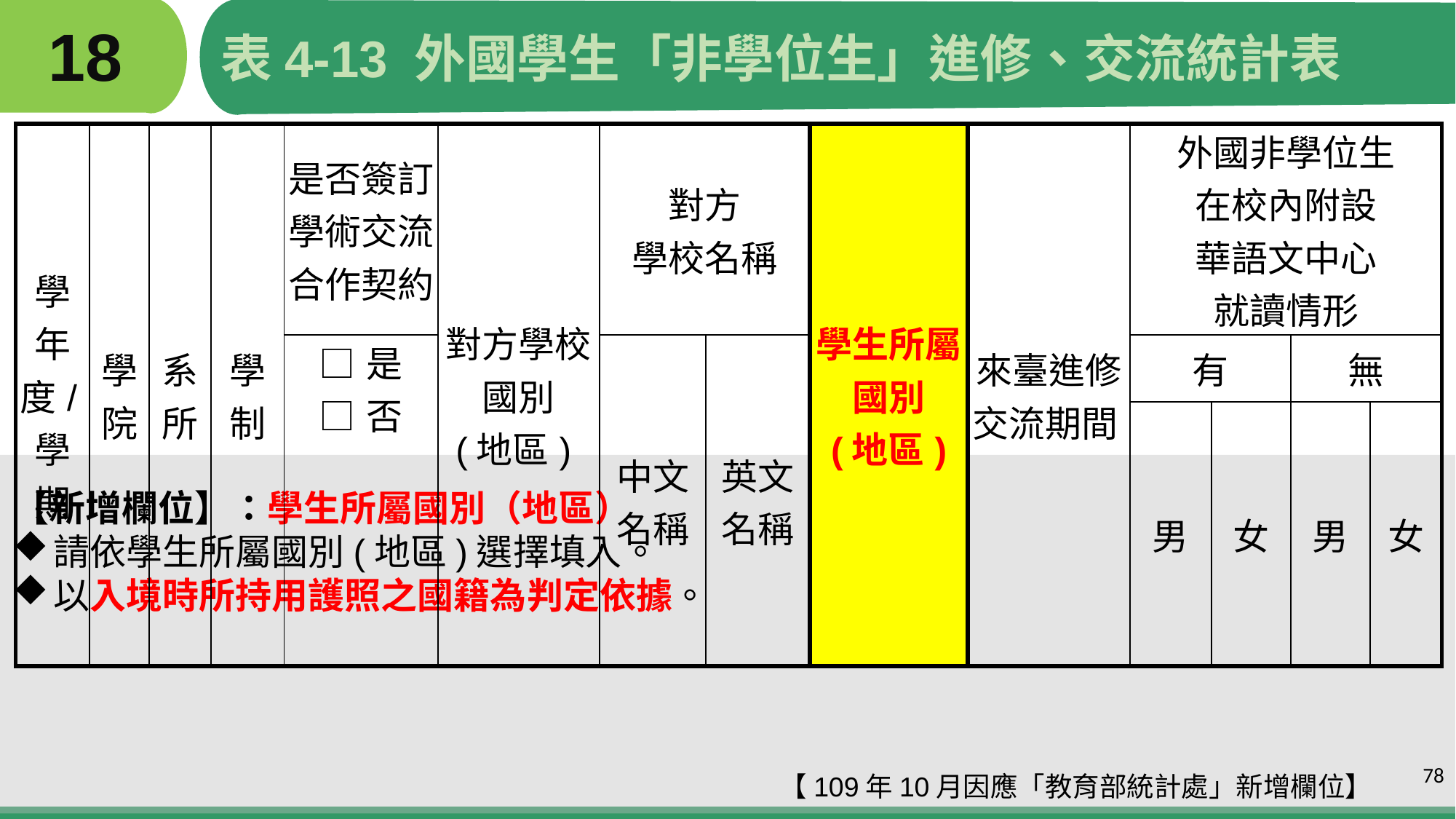

# 18
表4-13 外國學生「非學位生」進修、交流統計表
| 學年度/學期 | 學院 | 系所 | 學制 | 是否簽訂學術交流合作契約 | 對方學校 國別 (地區) | 對方 學校名稱 |  | 學生所屬國別 (地區) | 來臺進修交流期間 | 外國非學位生 在校內附設 華語文中心 就讀情形 |  |  |  |
| --- | --- | --- | --- | --- | --- | --- | --- | --- | --- | --- | --- | --- | --- |
|  |  |  |  | □是 □否 |  | 中文 名稱 | 英文 名稱 |  |  | 有 |  | 無 |  |
|  |  |  |  |  |  |  |  |  |  | 男 | 女 | 男 | 女 |
【新增欄位】：學生所屬國別（地區）
請依學生所屬國別(地區)選擇填入。
以入境時所持用護照之國籍為判定依據。

                                                                                                                           【109年10月因應「教育部統計處」新增欄位】

78